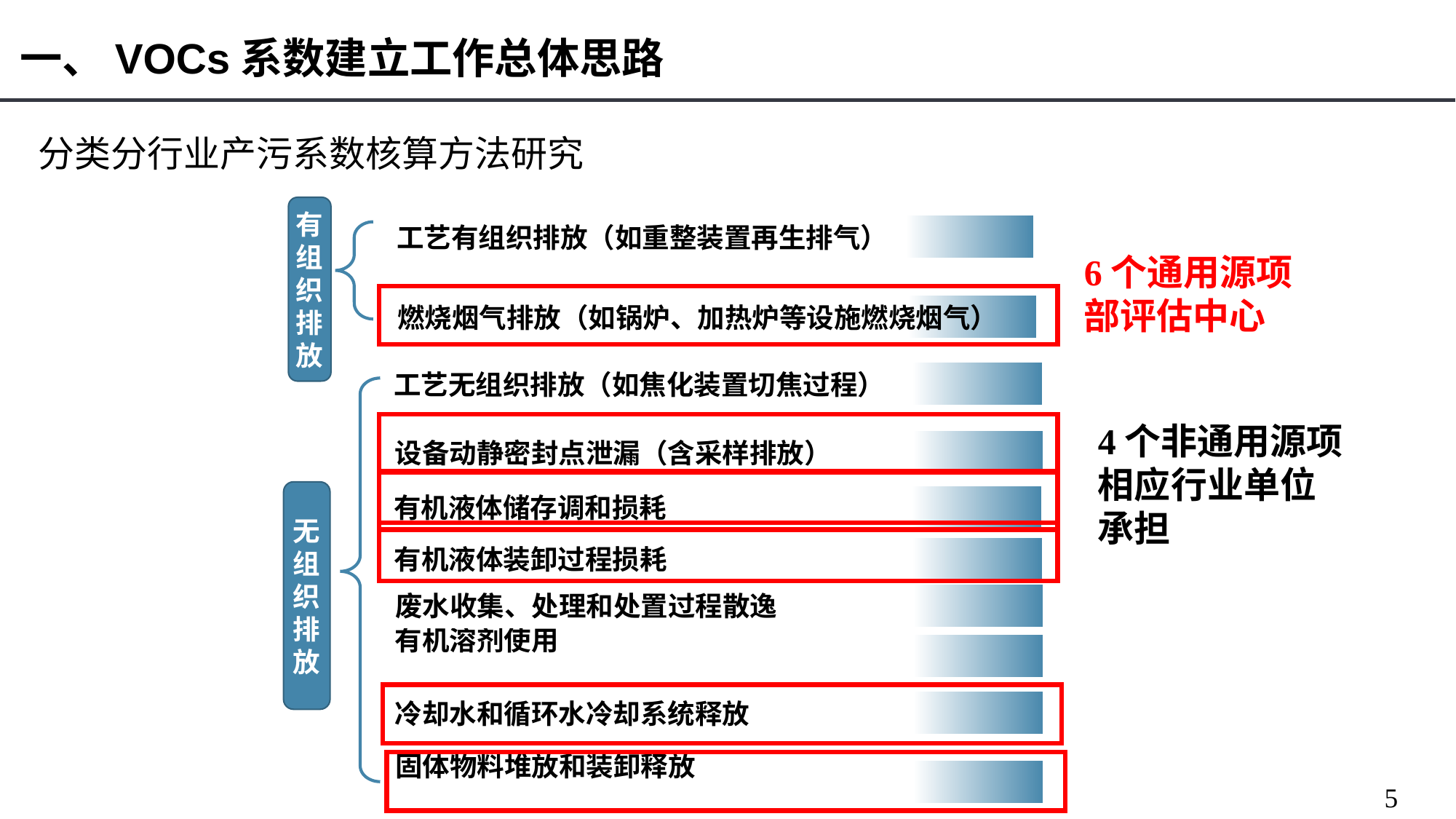

一、VOCs系数建立工作总体思路
分类分行业产污系数核算方法研究
有组织排放
工艺有组织排放（如重整装置再生排气）

燃烧烟气排放（如锅炉、加热炉等设施燃烧烟气）
工艺无组织排放（如焦化装置切焦过程）

无组织排放
有机溶剂使用
冷却水和循环水冷却系统释放
设备动静密封点泄漏（含采样排放）
有机液体储存调和损耗
有机液体装卸过程损耗
废水收集、处理和处置过程散逸
固体物料堆放和装卸释放
6个通用源项
部评估中心

4个非通用源项
相应行业单位
承担

5